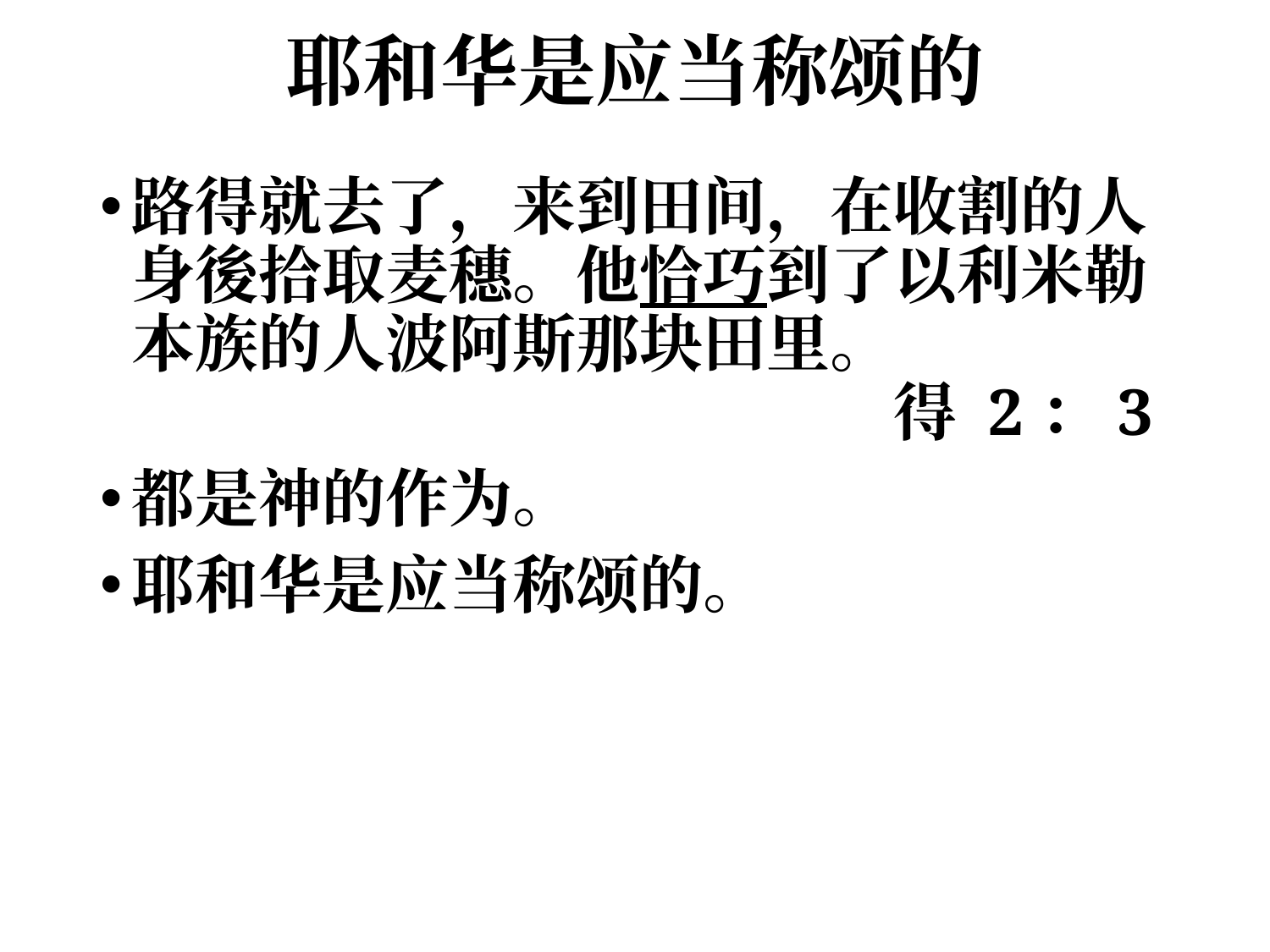

# 耶和华是应当称颂的
路得就去了，来到田间，在收割的人身後拾取麦穗。他恰巧到了以利米勒本族的人波阿斯那块田里。								得 2：3
都是神的作为。
耶和华是应当称颂的。